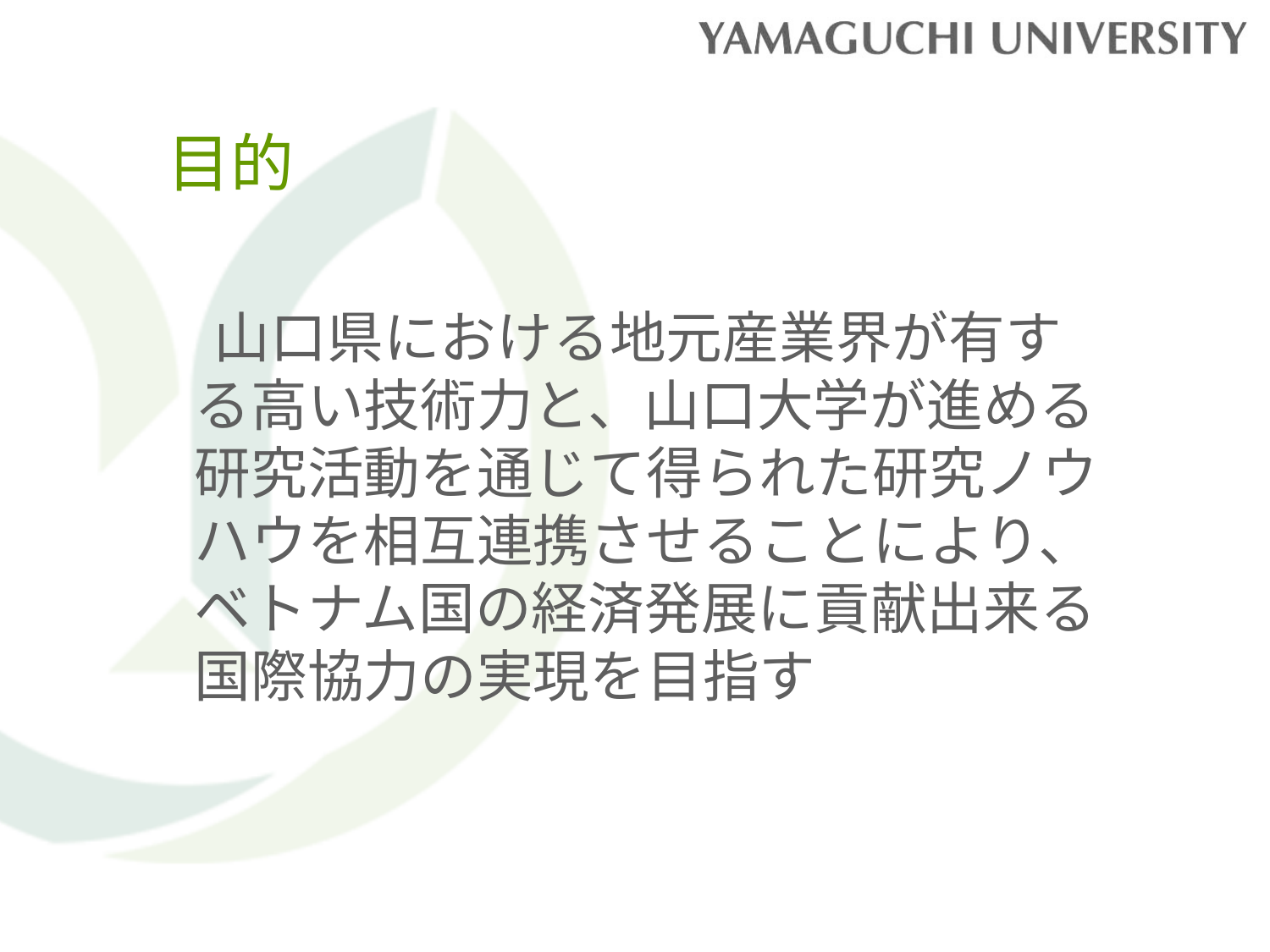

# 目的

　山口県における地元産業界が有する高い技術力と、山口大学が進める研究活動を通じて得られた研究ノウハウを相互連携させることにより、ベトナム国の経済発展に貢献出来る国際協力の実現を目指す